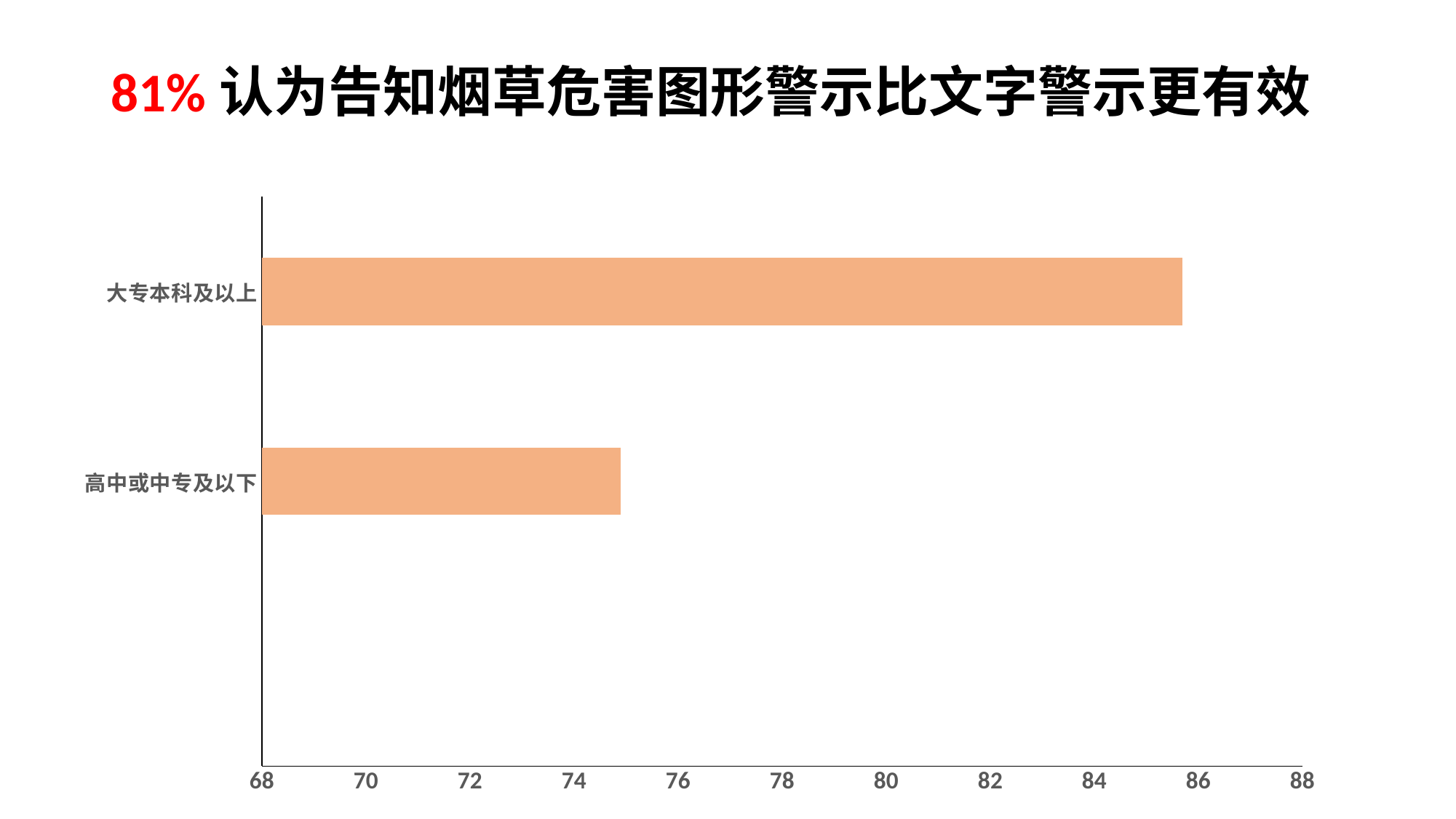

# 81%认为告知烟草危害图形警示比文字警示更有效

### Chart

| Category | 旅 |
|---|---|
|  | None |
| 高中或中专及以下 | 74.9 |
| 大专本科及以上 | 85.7 |